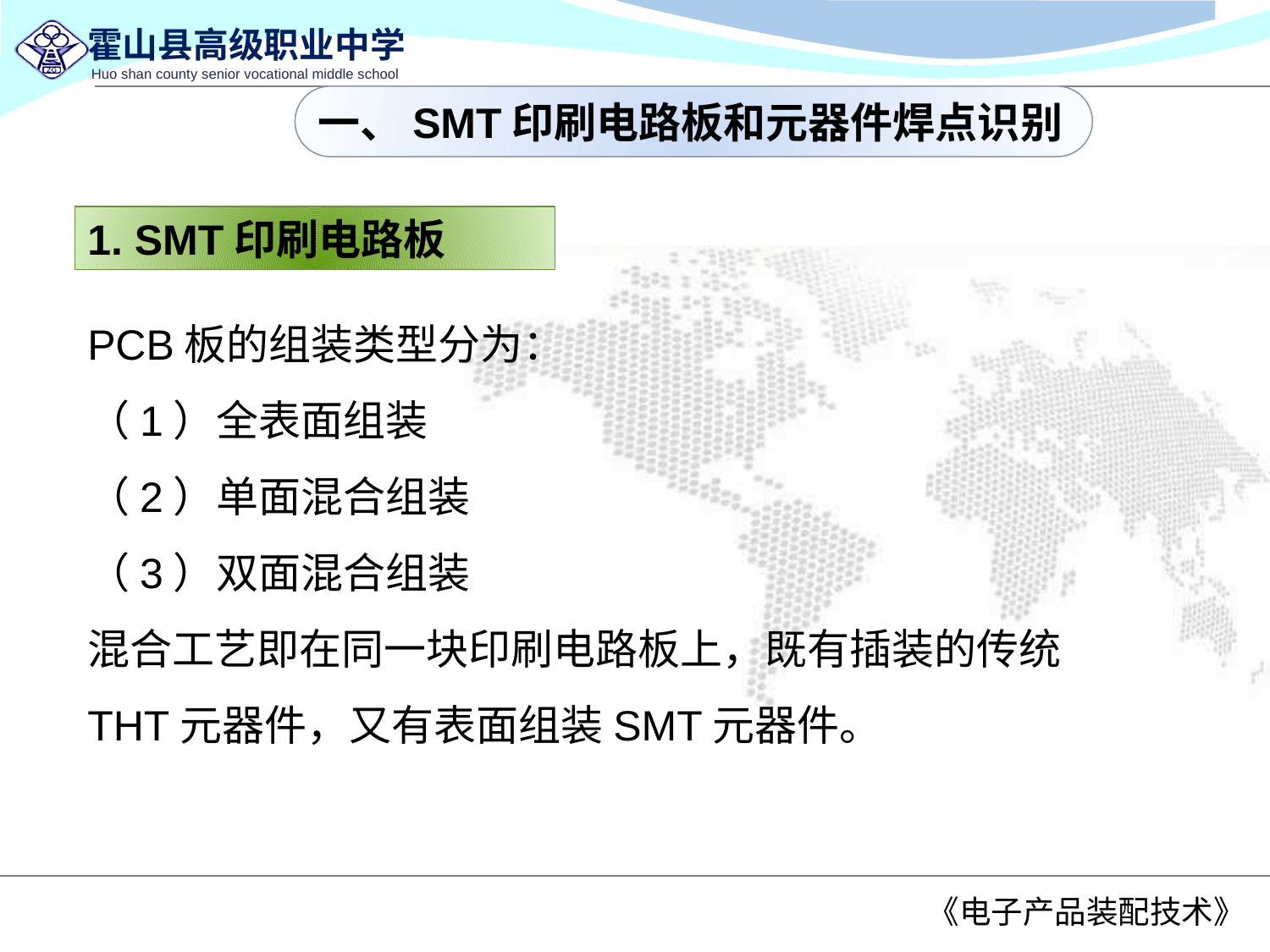

一、SMT印刷电路板和元器件焊点识别
1. SMT印刷电路板
PCB板的组装类型分为：
（1）全表面组装
（2）单面混合组装
（3）双面混合组装
混合工艺即在同一块印刷电路板上，既有插装的传统THT元器件，又有表面组装SMT元器件。